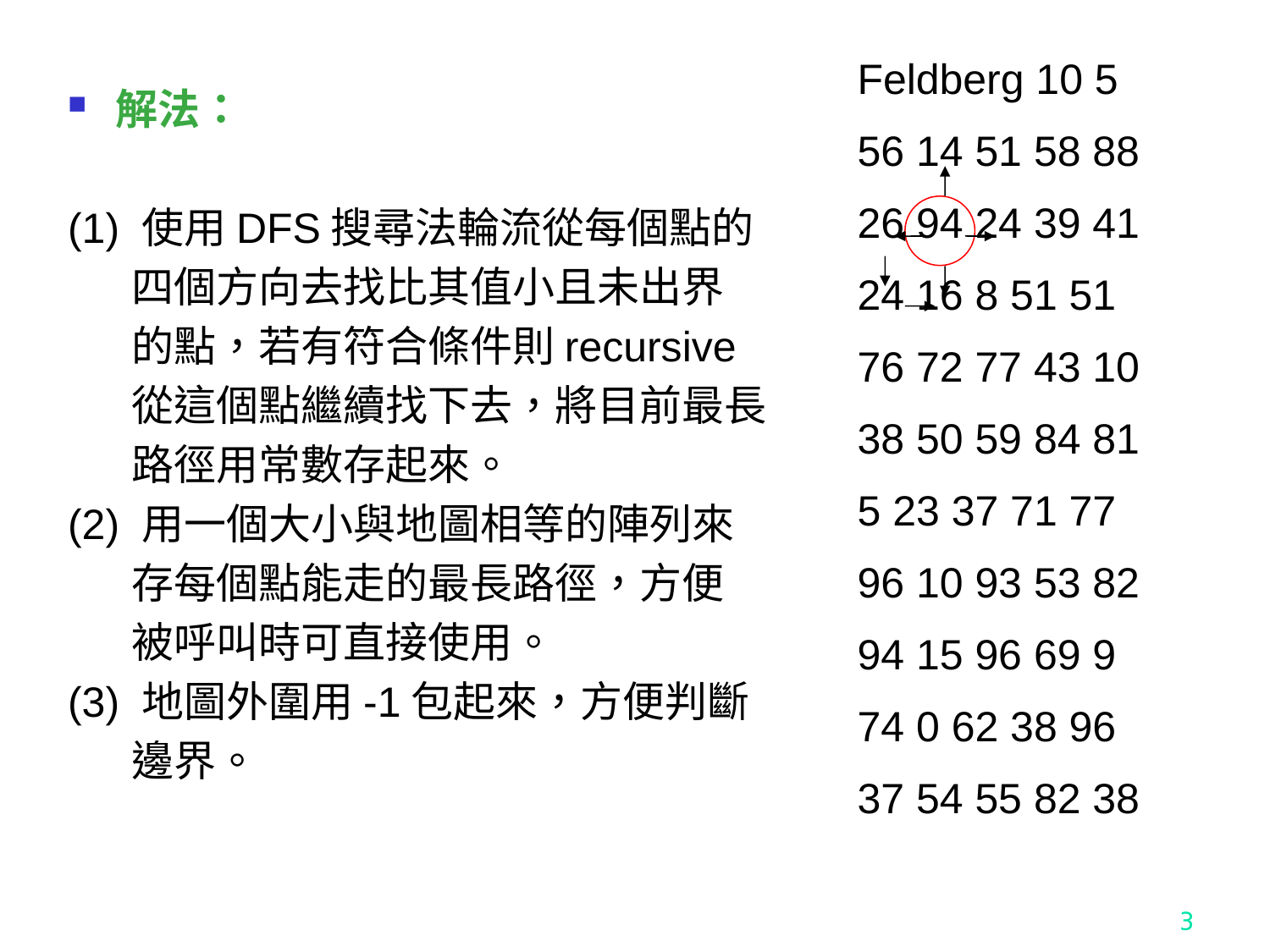

Feldberg 10 5
56 14 51 58 88
26 94 24 39 41
24 16 8 51 51
76 72 77 43 10
38 50 59 84 81
5 23 37 71 77
96 10 93 53 82
94 15 96 69 9
74 0 62 38 96
37 54 55 82 38
解法：

(1) 使用DFS搜尋法輪流從每個點的
	四個方向去找比其值小且未出界
	的點，若有符合條件則recursive
	從這個點繼續找下去，將目前最長
	路徑用常數存起來。
(2) 用一個大小與地圖相等的陣列來
	存每個點能走的最長路徑，方便
	被呼叫時可直接使用。
(3) 地圖外圍用-1包起來，方便判斷
	邊界。

3